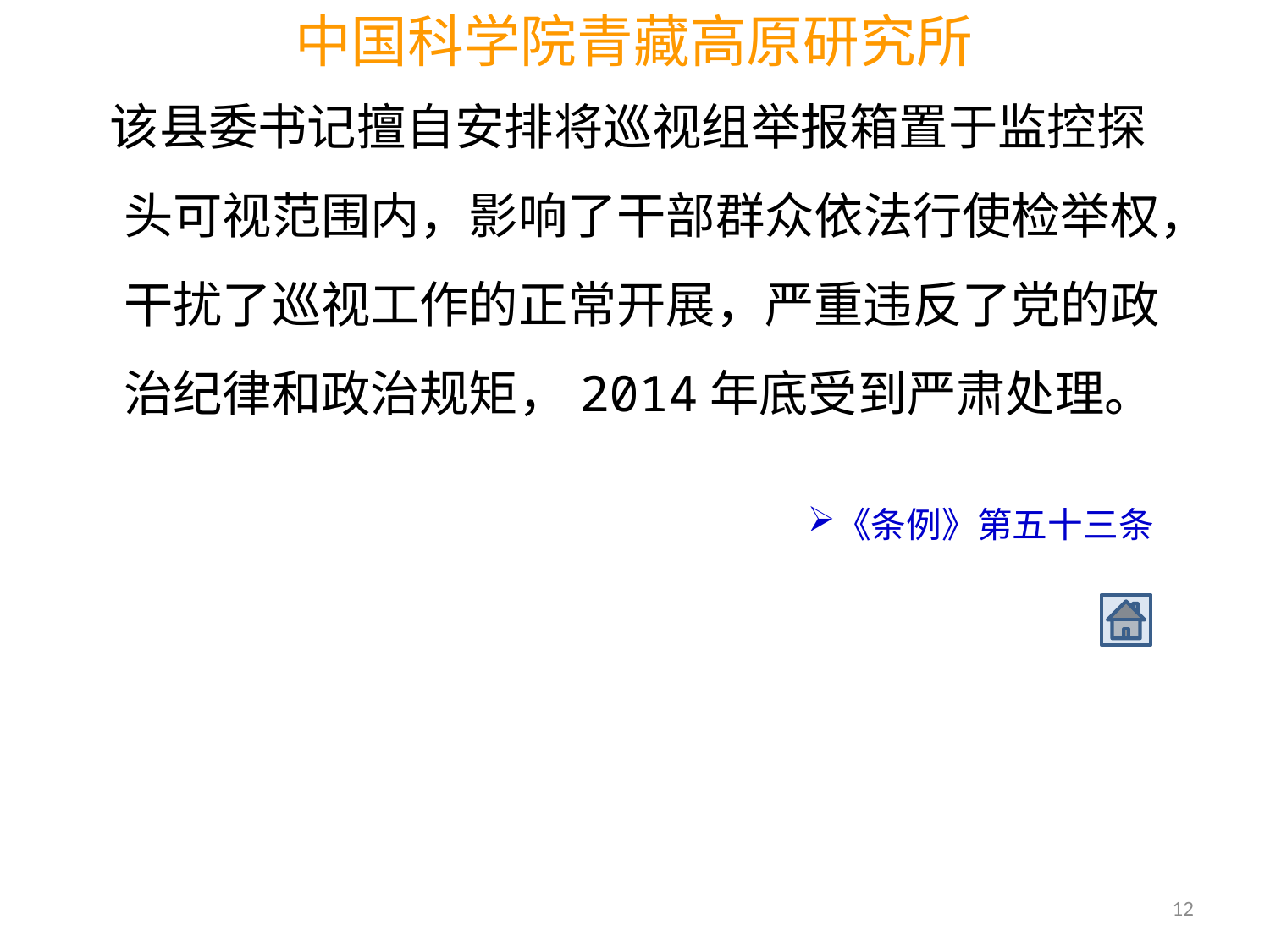

该县委书记擅自安排将巡视组举报箱置于监控探头可视范围内，影响了干部群众依法行使检举权，干扰了巡视工作的正常开展，严重违反了党的政治纪律和政治规矩，2014年底受到严肃处理。
《条例》第五十三条

12